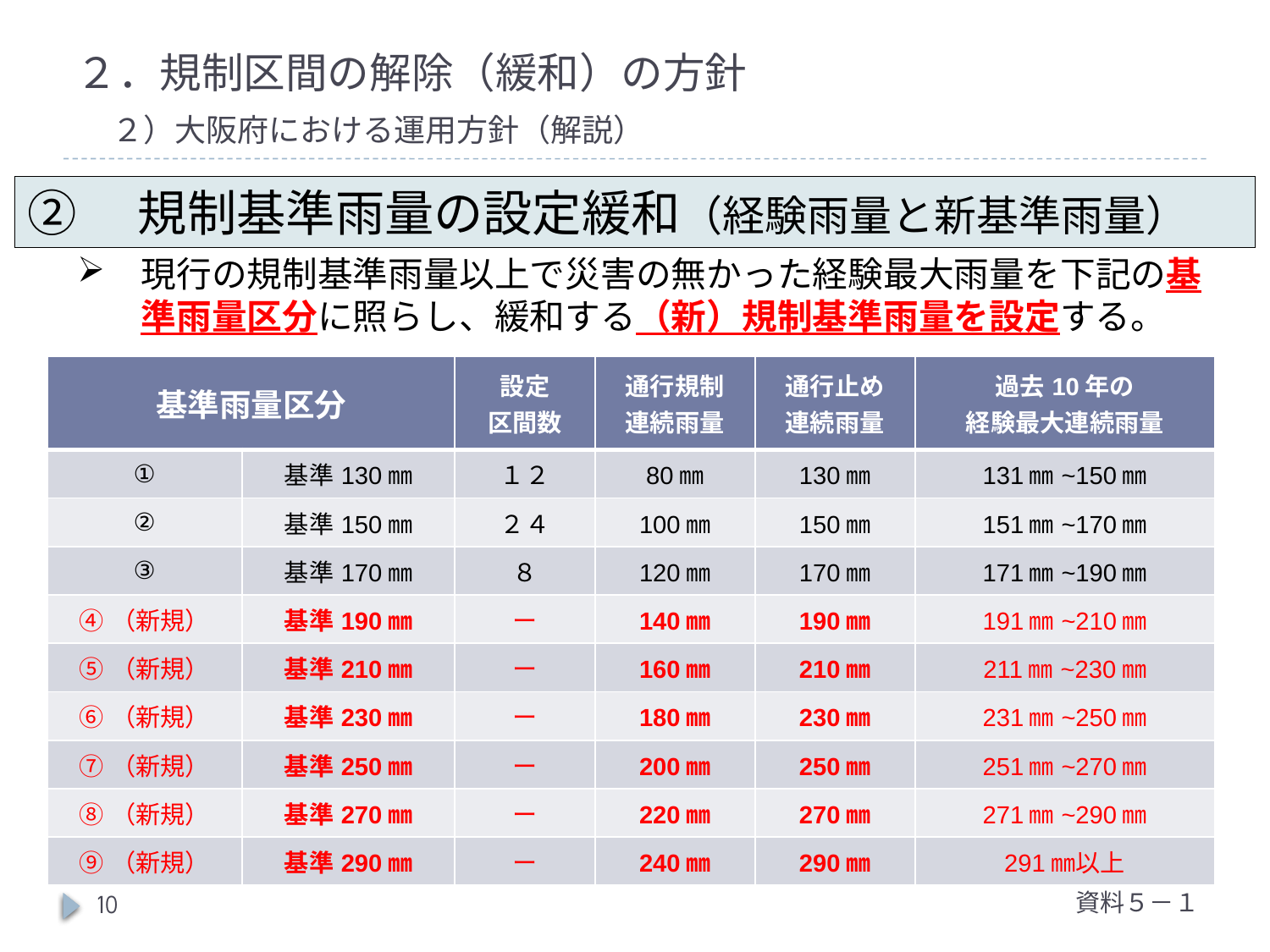

# ２．規制区間の解除（緩和）の方針 　２）大阪府における運用方針（解説）
②　規制基準雨量の設定緩和（経験雨量と新基準雨量）
現行の規制基準雨量以上で災害の無かった経験最大雨量を下記の基準雨量区分に照らし、緩和する（新）規制基準雨量を設定する。
| 基準雨量区分 |  | 設定 区間数 | 通行規制 連続雨量 | 通行止め 連続雨量 | 過去10年の 経験最大連続雨量 |
| --- | --- | --- | --- | --- | --- |
| ① | 基準130㎜ | １２ | 80㎜ | 130㎜ | 131㎜~150㎜ |
| ② | 基準150㎜ | ２４ | 100㎜ | 150㎜ | 151㎜~170㎜ |
| ③ | 基準170㎜ | ８ | 120㎜ | 170㎜ | 171㎜~190㎜ |
| ④（新規） | 基準190㎜ | ー | 140㎜ | 190㎜ | 191㎜~210㎜ |
| ⑤（新規） | 基準210㎜ | ー | 160㎜ | 210㎜ | 211㎜~230㎜ |
| ⑥（新規） | 基準230㎜ | ー | 180㎜ | 230㎜ | 231㎜~250㎜ |
| ⑦（新規） | 基準250㎜ | ー | 200㎜ | 250㎜ | 251㎜~270㎜ |
| ⑧（新規） | 基準270㎜ | ー | 220㎜ | 270㎜ | 271㎜~290㎜ |
| ⑨（新規） | 基準290㎜ | ー | 240㎜ | 290㎜ | 291㎜以上 |
資料５－１
10